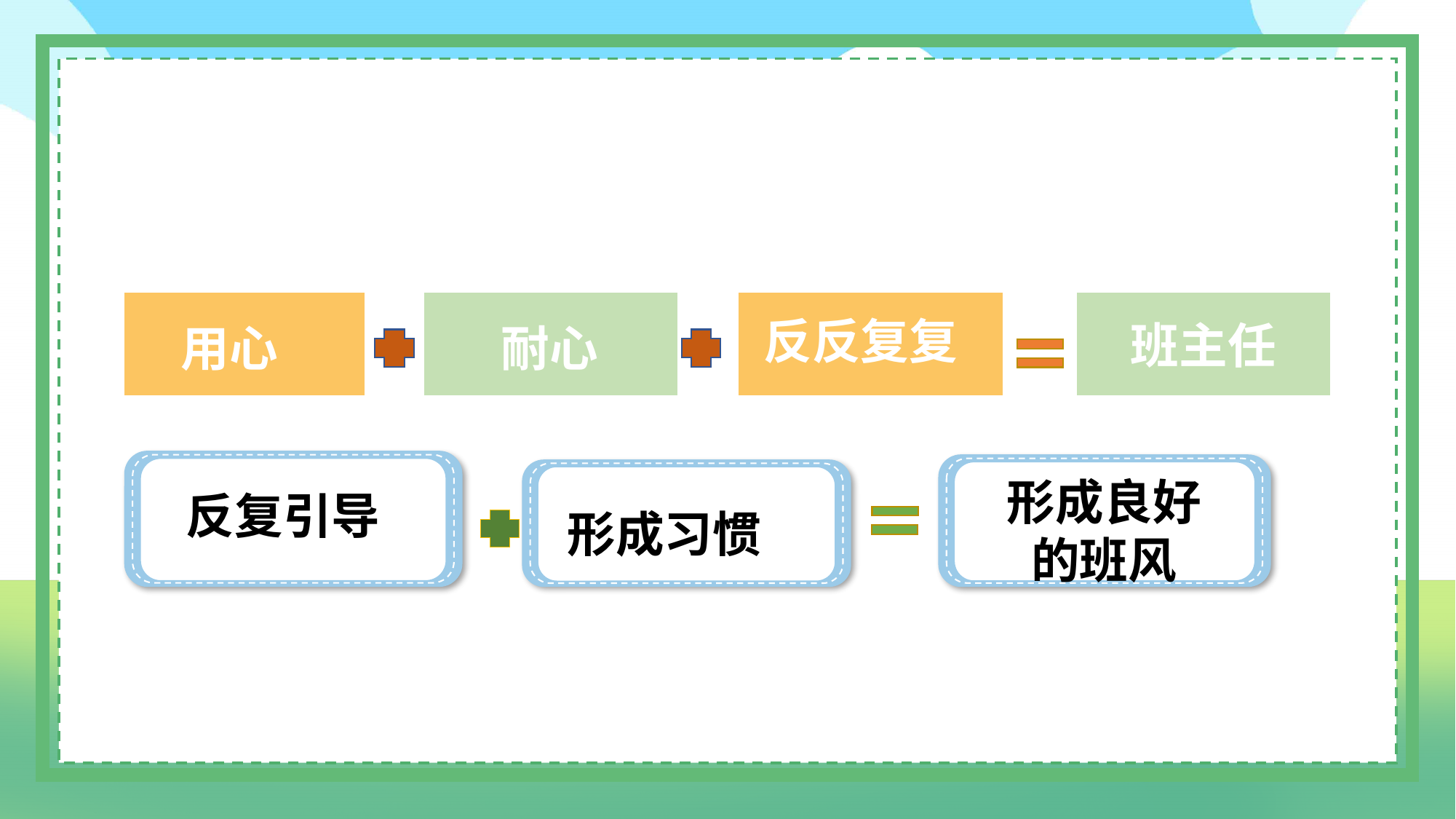

用心
耐心

反反复复

班主任

反复引导

形成良好的班风

形成习惯